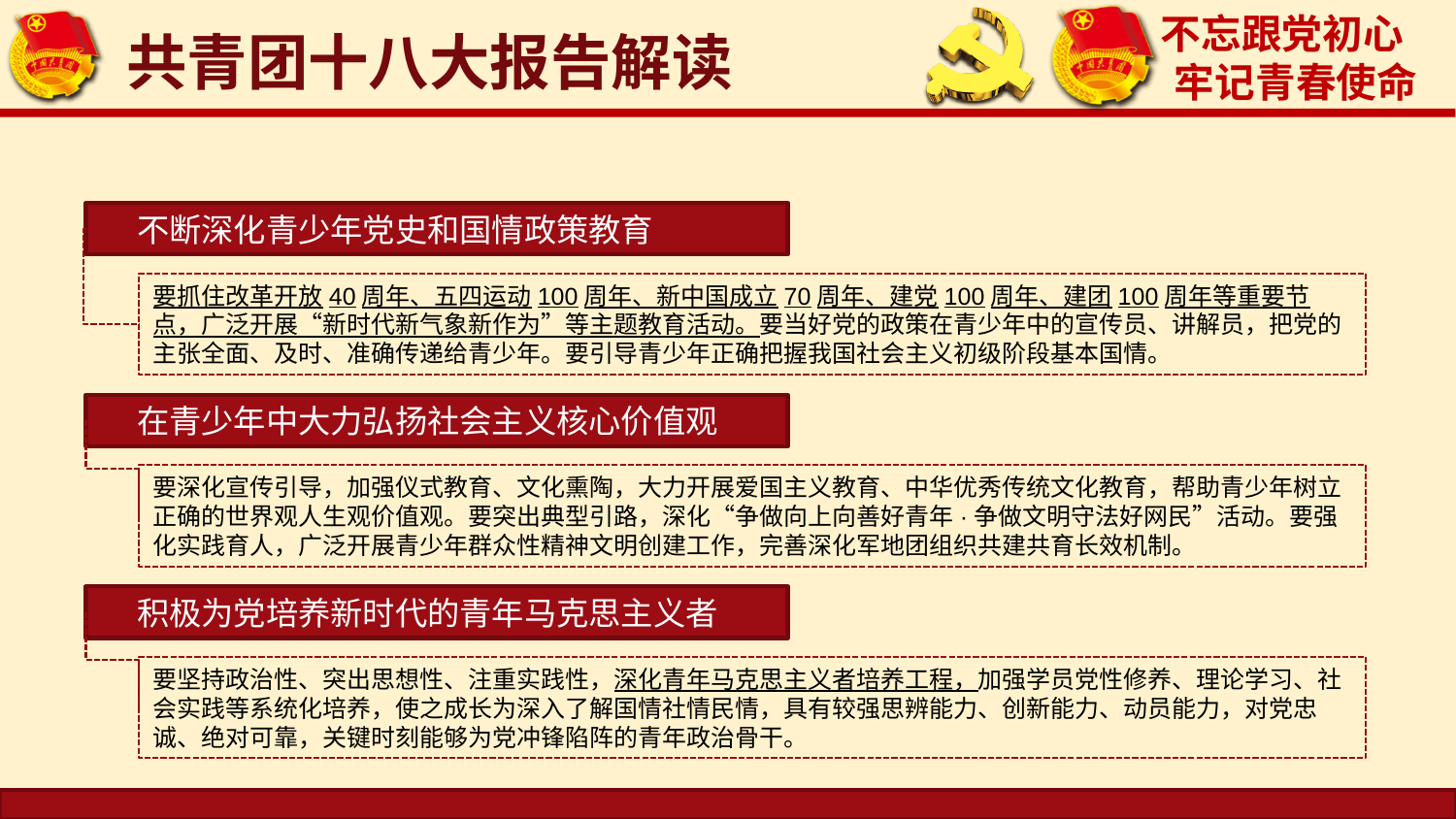

共青团十八大报告解读
    不断深化青少年党史和国情政策教育
要抓住改革开放40周年、五四运动100周年、新中国成立70周年、建党100周年、建团100周年等重要节点，广泛开展“新时代新气象新作为”等主题教育活动。要当好党的政策在青少年中的宣传员、讲解员，把党的主张全面、及时、准确传递给青少年。要引导青少年正确把握我国社会主义初级阶段基本国情。
    在青少年中大力弘扬社会主义核心价值观
要深化宣传引导，加强仪式教育、文化熏陶，大力开展爱国主义教育、中华优秀传统文化教育，帮助青少年树立正确的世界观人生观价值观。要突出典型引路，深化“争做向上向善好青年·争做文明守法好网民”活动。要强化实践育人，广泛开展青少年群众性精神文明创建工作，完善深化军地团组织共建共育长效机制。
    积极为党培养新时代的青年马克思主义者
要坚持政治性、突出思想性、注重实践性，深化青年马克思主义者培养工程，加强学员党性修养、理论学习、社会实践等系统化培养，使之成长为深入了解国情社情民情，具有较强思辨能力、创新能力、动员能力，对党忠诚、绝对可靠，关键时刻能够为党冲锋陷阵的青年政治骨干。